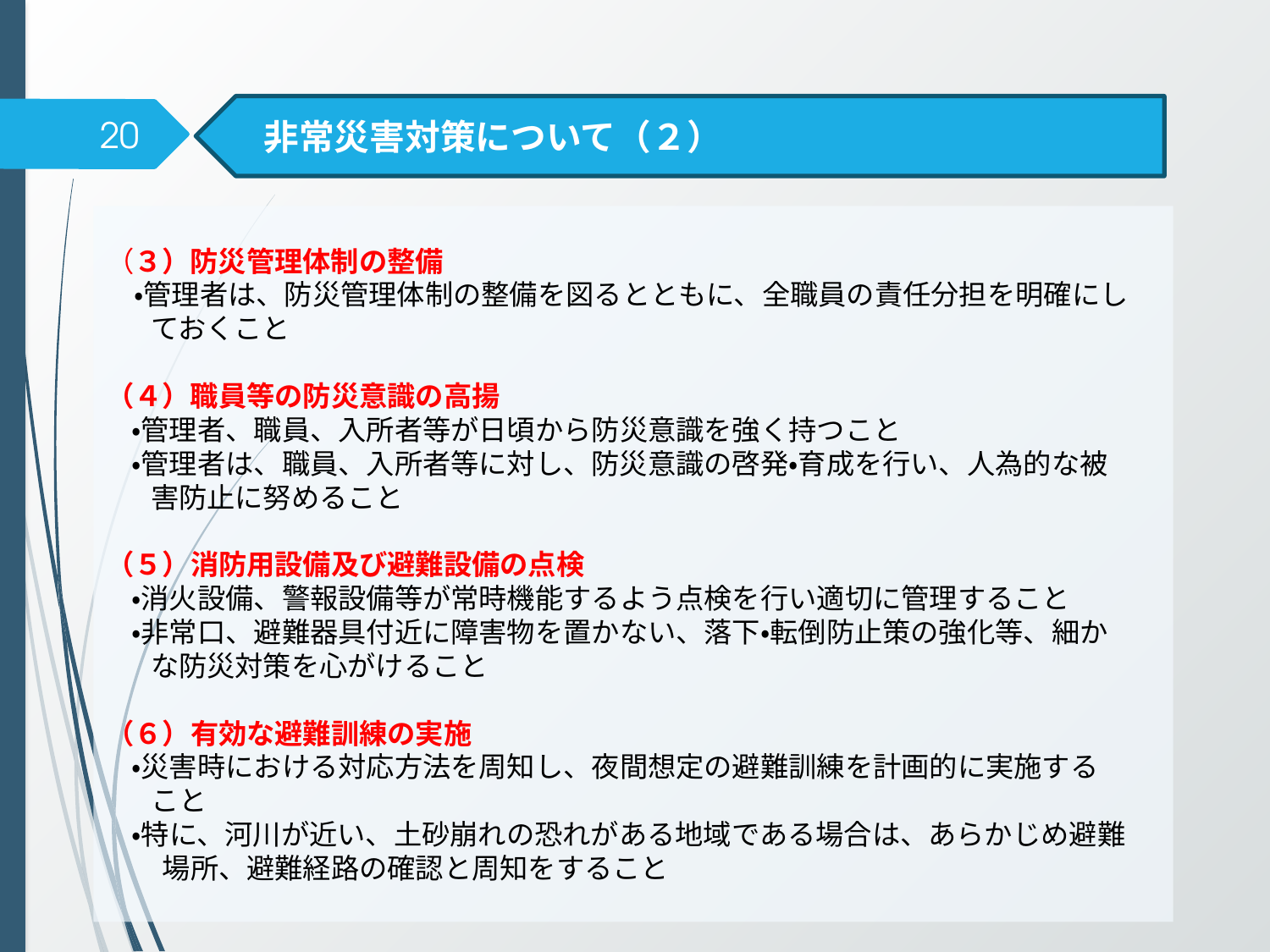

非常災害対策について（２）
20
（３）防災管理体制の整備
　・管理者は、防災管理体制の整備を図るとともに、全職員の責任分担を明確にし
      ておくこと

（４）職員等の防災意識の高揚
   ・管理者、職員、入所者等が日頃から防災意識を強く持つこと
   ・管理者は、職員、入所者等に対し、防災意識の啓発・育成を行い、人為的な被
      害防止に努めること

（５）消防用設備及び避難設備の点検
   ・消火設備、警報設備等が常時機能するよう点検を行い適切に管理すること
   ・非常口、避難器具付近に障害物を置かない、落下・転倒防止策の強化等、細か
      な防災対策を心がけること

（６）有効な避難訓練の実施
   ・災害時における対応方法を周知し、夜間想定の避難訓練を計画的に実施する
      こと
   ・特に、河川が近い、土砂崩れの恐れがある地域である場合は、あらかじめ避難
　　場所、避難経路の確認と周知をすること